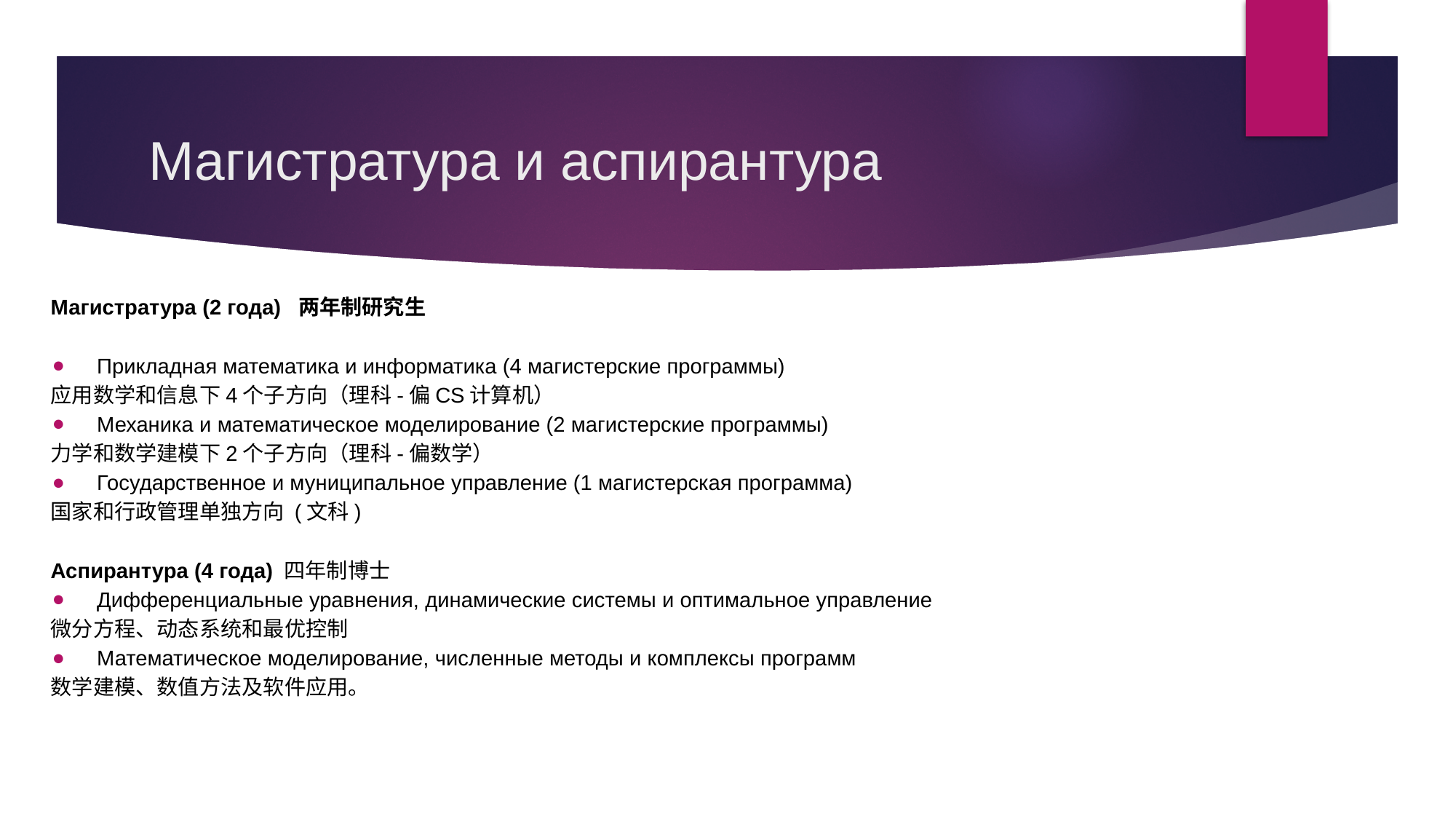

# Магистратура и аспирантура
Магистратура (2 года)  两年制研究生

Прикладная математика и информатика (4 магистерские программы)
应用数学和信息下4个子方向（理科-偏CS计算机）
Механика и математическое моделирование (2 магистерские программы)
力学和数学建模下2个子方向（理科-偏数学）
Государственное и муниципальное управление (1 магистерская программа)
国家和行政管理单独方向 (文科)

Аспирантура (4 года) 四年制博士
Дифференциальные уравнения, динамические системы и оптимальное управление
微分方程、动态系统和最优控制
Математическое моделирование, численные методы и комплексы программ
数学建模、数值方法及软件应用。